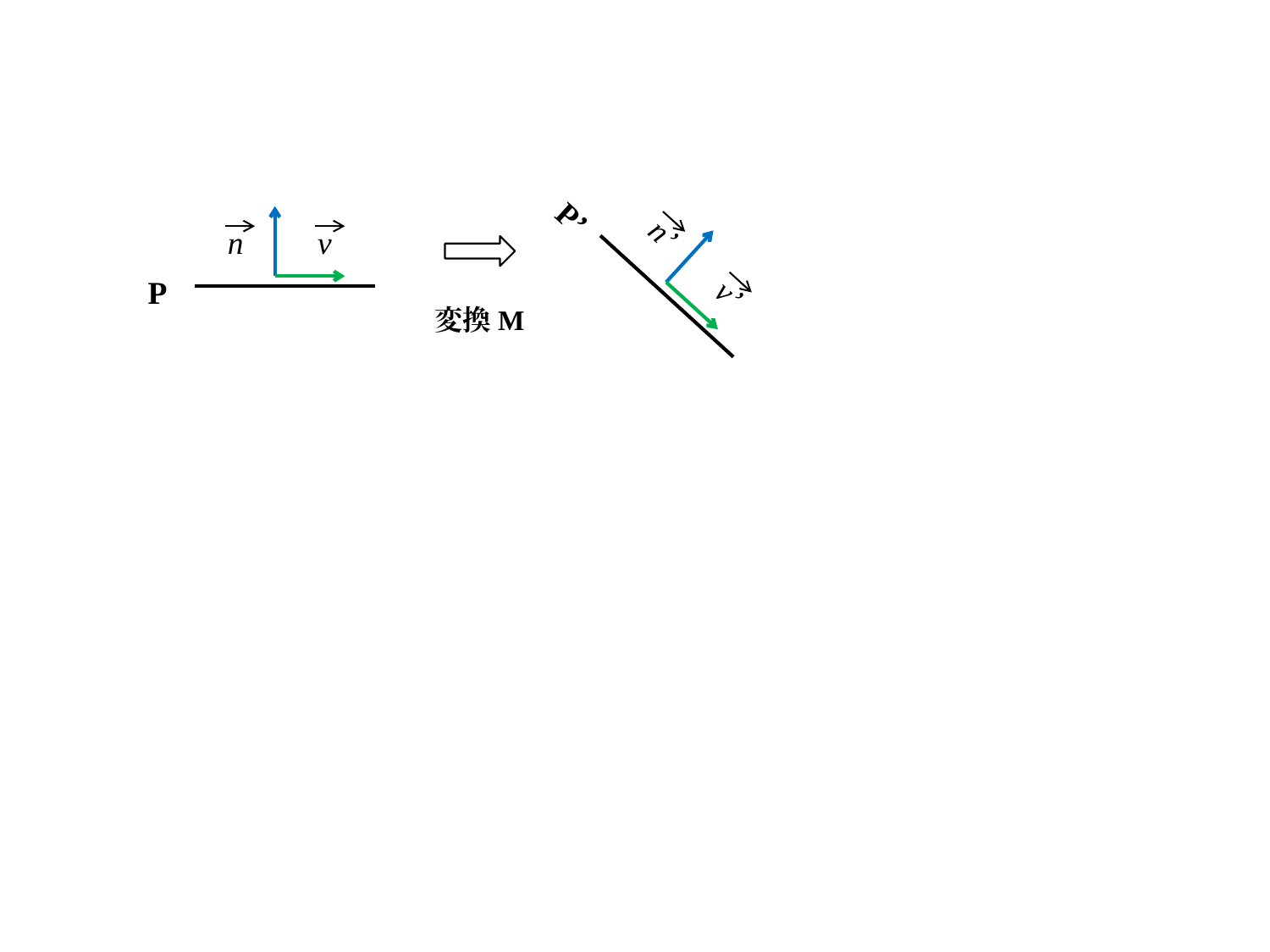

n’
v’
P’
n
v
P

変換M